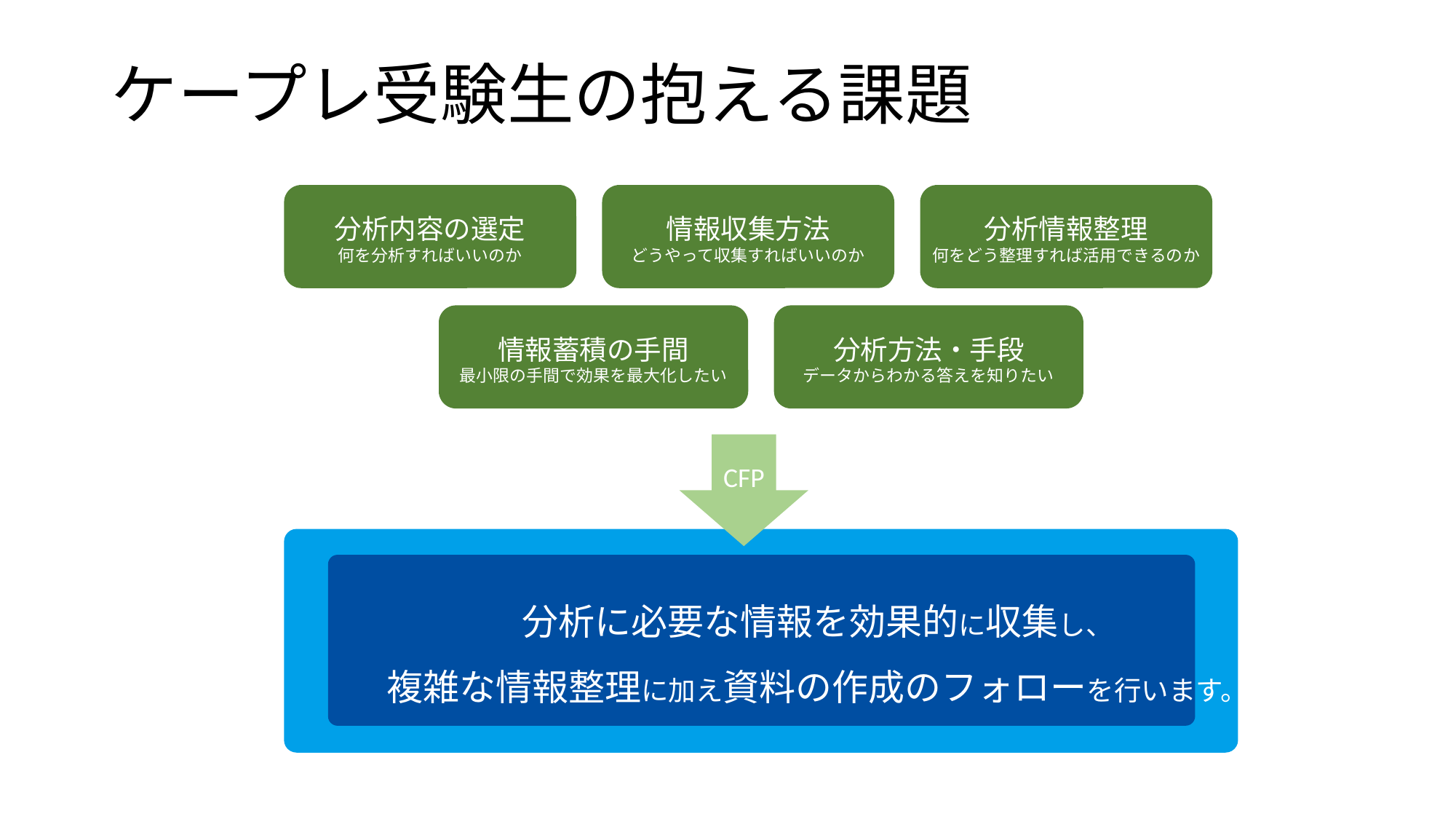

# ケープレ受験生の抱える課題

分析内容の選定
何を分析すればいいのか
情報収集方法
どうやって収集すればいいのか
分析情報整理
何をどう整理すれば活用できるのか

情報蓄積の手間
最小限の手間で効果を最大化したい
分析方法・手段
データからわかる答えを知りたい
CFP

分析に必要な情報を効果的に収集し、
複雑な情報整理に加え資料の作成のフォローを行います。